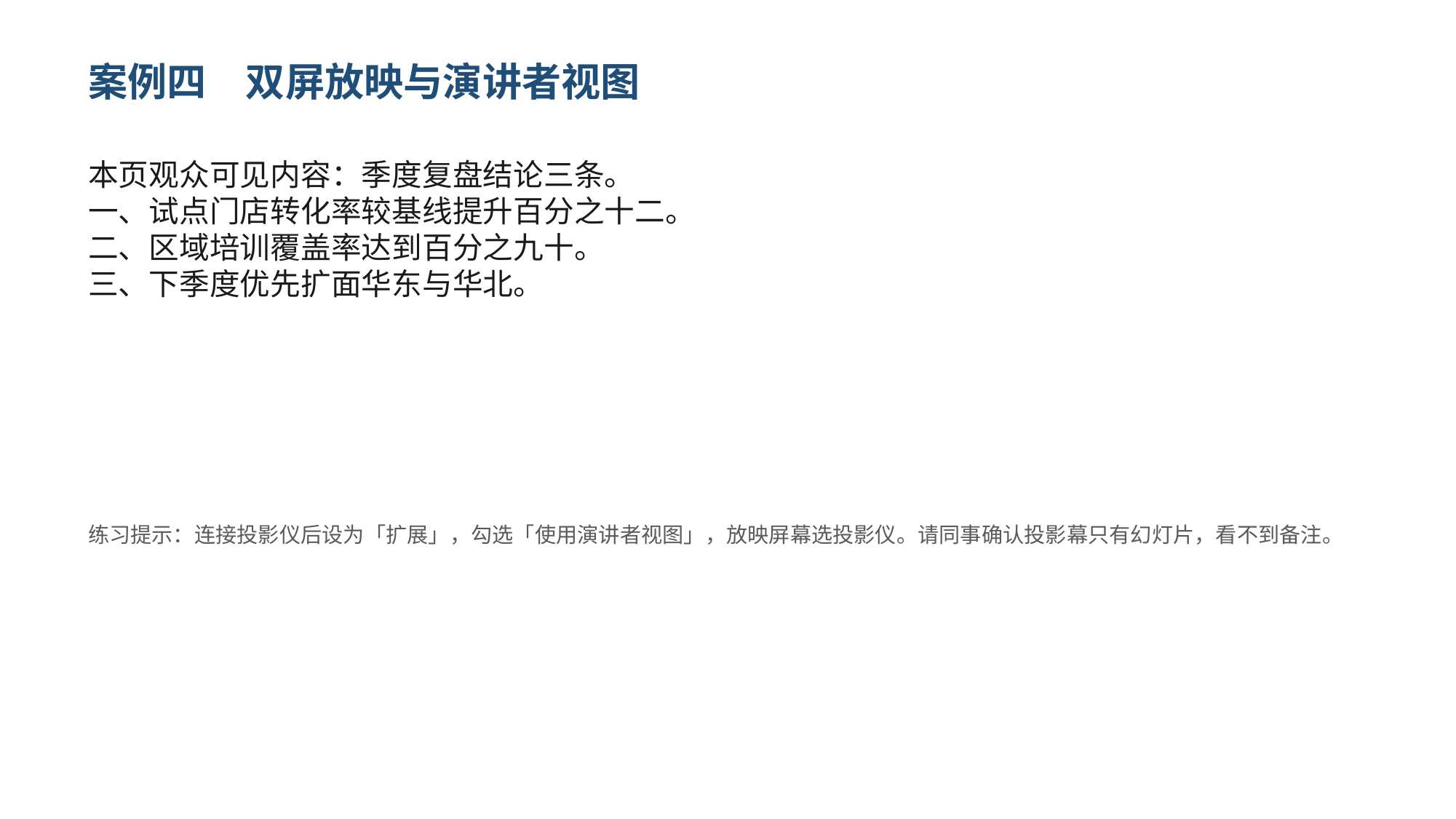

案例四　双屏放映与演讲者视图
本页观众可见内容：季度复盘结论三条。
一、试点门店转化率较基线提升百分之十二。
二、区域培训覆盖率达到百分之九十。
三、下季度优先扩面华东与华北。
练习提示：连接投影仪后设为「扩展」，勾选「使用演讲者视图」，放映屏幕选投影仪。请同事确认投影幕只有幻灯片，看不到备注。